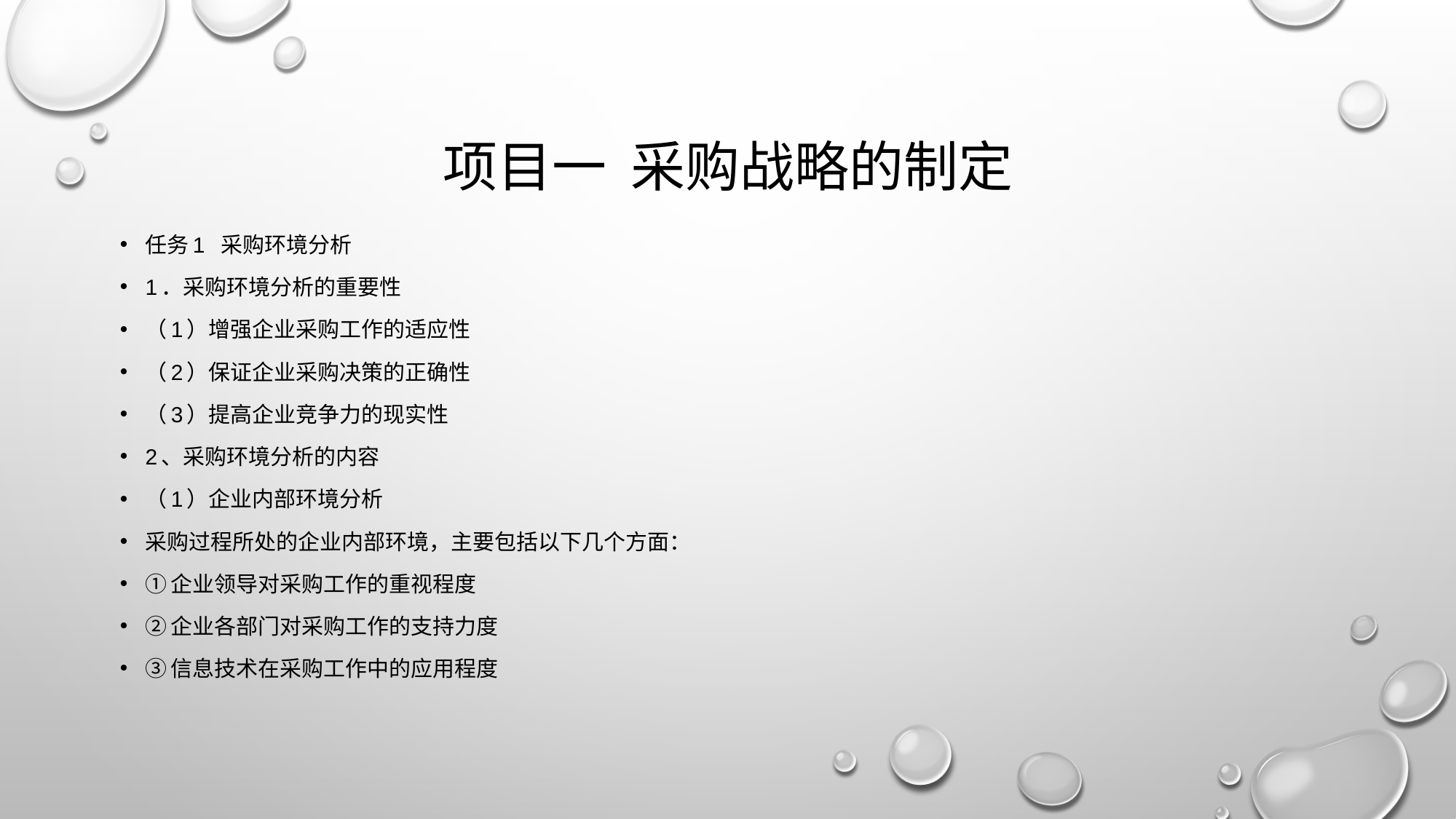

# 项目一  采购战略的制定
任务1  采购环境分析
1．采购环境分析的重要性
（1）增强企业采购工作的适应性
（2）保证企业采购决策的正确性
（3）提高企业竞争力的现实性
2、采购环境分析的内容
（1）企业内部环境分析
采购过程所处的企业内部环境，主要包括以下几个方面：
①企业领导对采购工作的重视程度
②企业各部门对采购工作的支持力度
③信息技术在采购工作中的应用程度